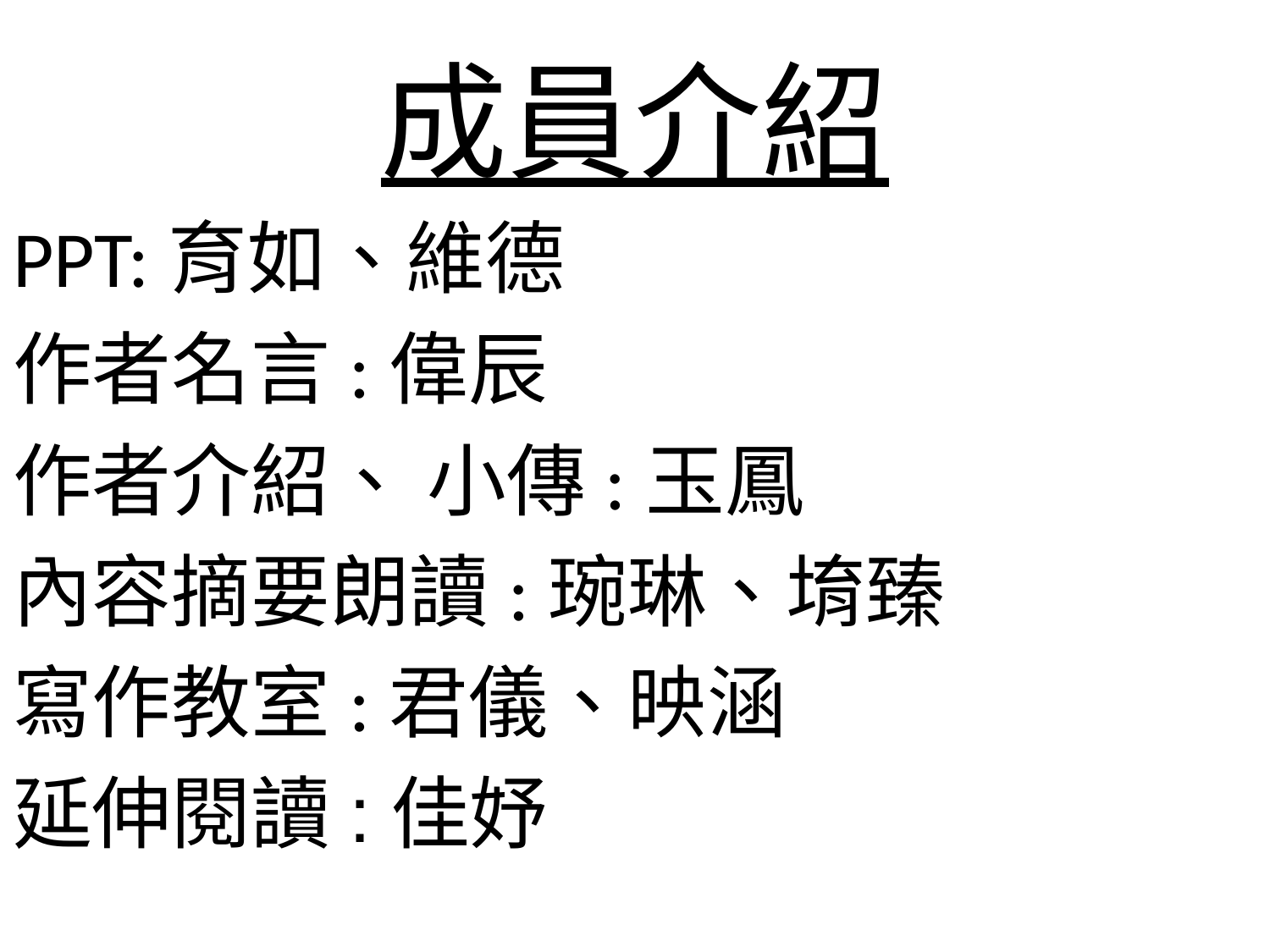

# 成員介紹
PPT:育如、維德
作者名言:偉辰
作者介紹、 小傳:玉鳳
內容摘要朗讀:琬琳、堉臻
寫作教室:君儀、映涵
延伸閱讀:佳妤